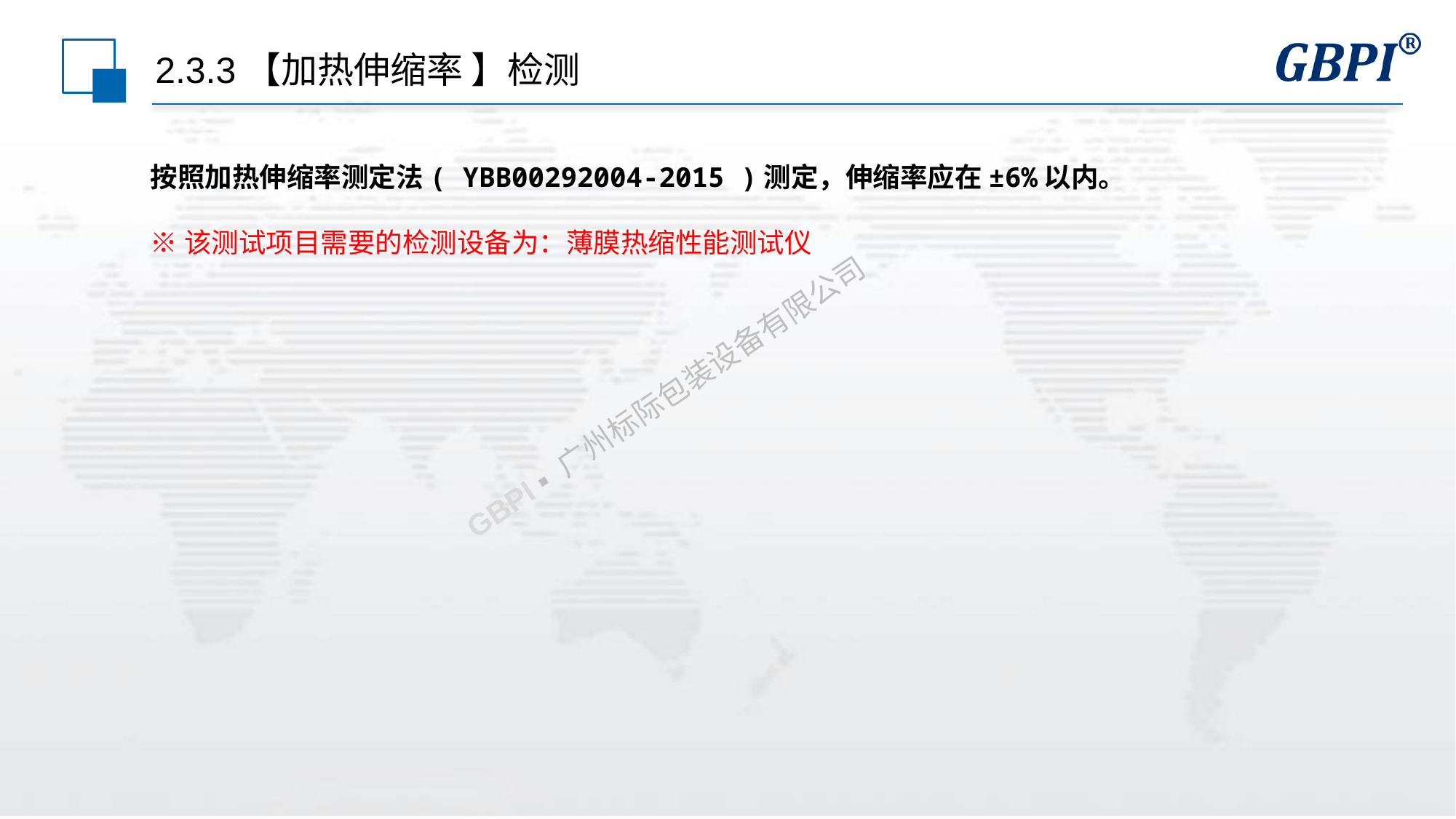

# 2.3.3【加热伸缩率 】检测
按照加热伸缩率测定法( YBB00292004-2015 )测定，伸缩率应在±6%以内。

※该测试项目需要的检测设备为：薄膜热缩性能测试仪